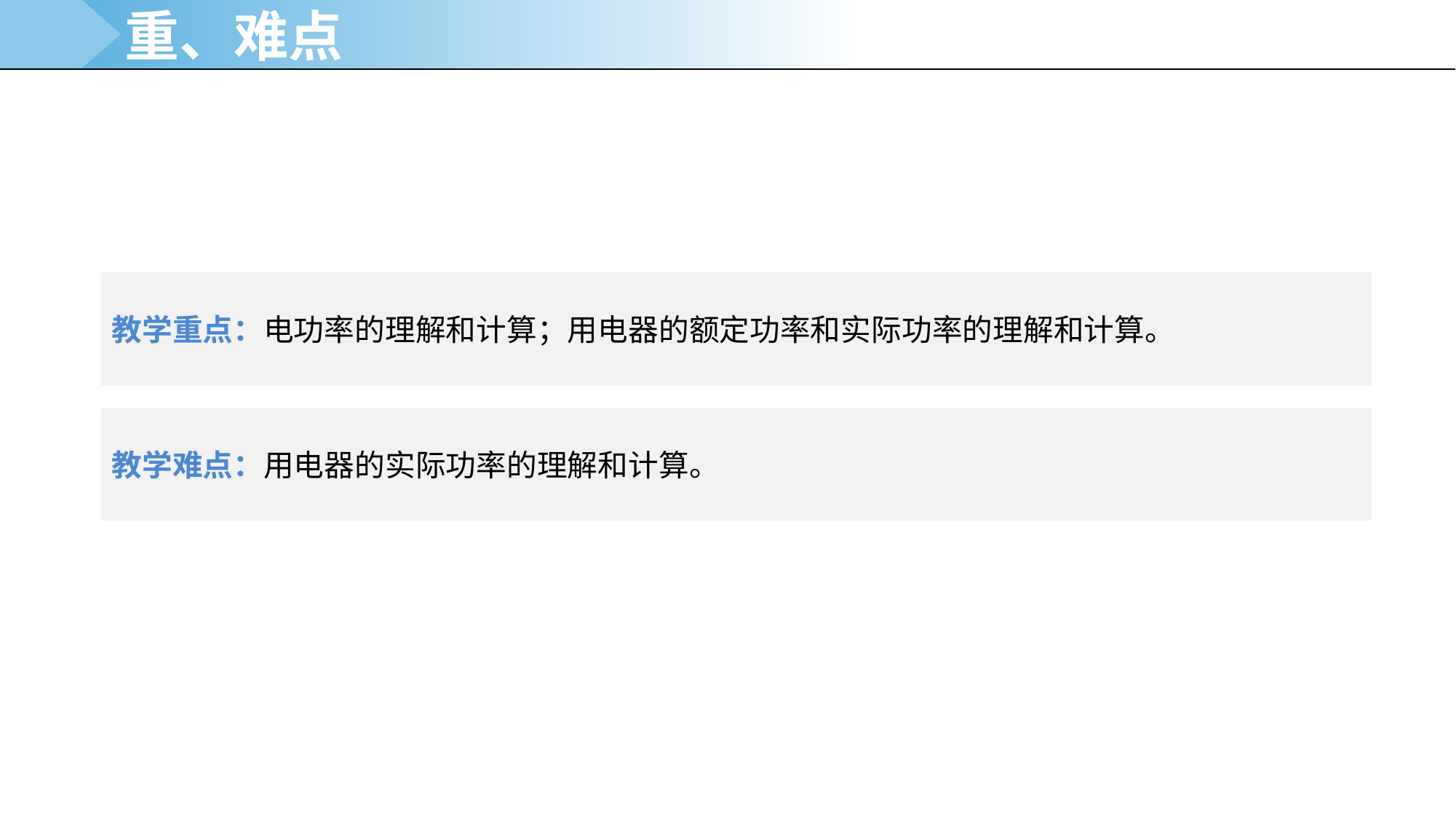

重、难点

教学重点：电功率的理解和计算；用电器的额定功率和实际功率的理解和计算。
教学难点：用电器的实际功率的理解和计算。